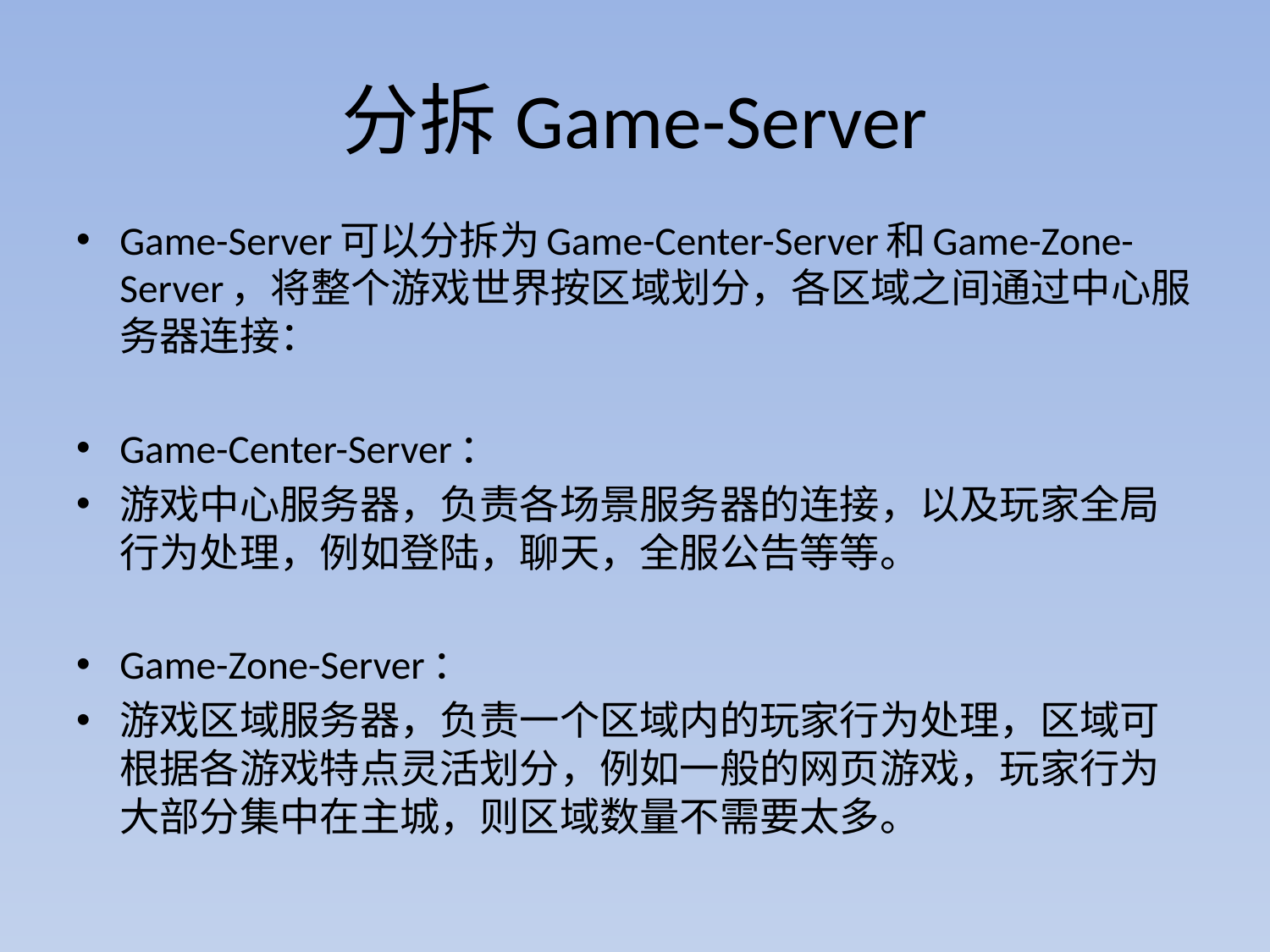

# 分拆Game-Server
Game-Server可以分拆为Game-Center-Server和Game-Zone-Server，将整个游戏世界按区域划分，各区域之间通过中心服务器连接：

Game-Center-Server：
游戏中心服务器，负责各场景服务器的连接，以及玩家全局行为处理，例如登陆，聊天，全服公告等等。

Game-Zone-Server：
游戏区域服务器，负责一个区域内的玩家行为处理，区域可根据各游戏特点灵活划分，例如一般的网页游戏，玩家行为大部分集中在主城，则区域数量不需要太多。